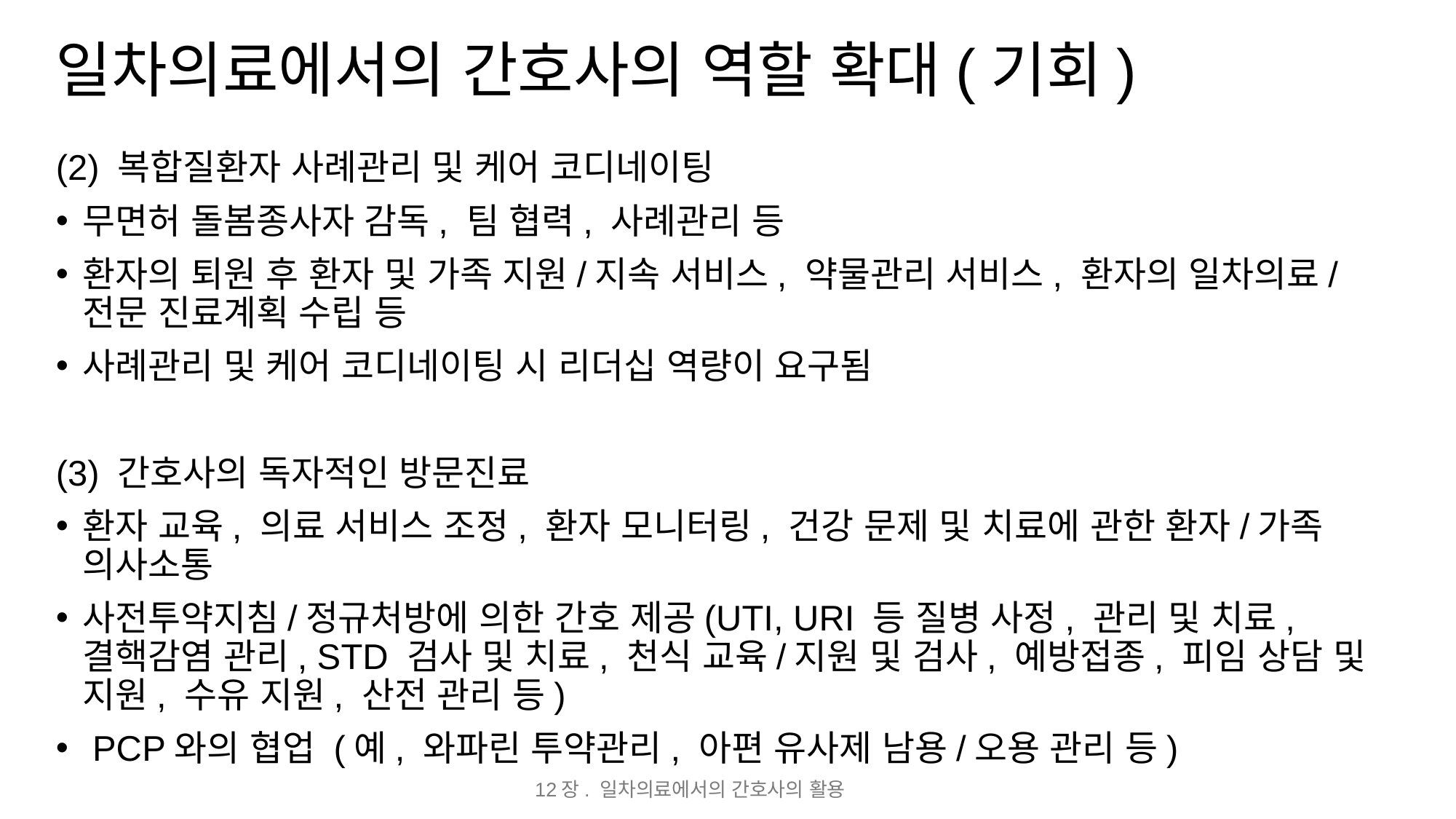

# 일차의료에서의 간호사의 역할 확대(기회)
(2) 복합질환자 사례관리 및 케어 코디네이팅
무면허 돌봄종사자 감독, 팀 협력, 사례관리 등
환자의 퇴원 후 환자 및 가족 지원/지속 서비스, 약물관리 서비스, 환자의 일차의료/전문 진료계획 수립 등
사례관리 및 케어 코디네이팅 시 리더십 역량이 요구됨

(3) 간호사의 독자적인 방문진료
환자 교육, 의료 서비스 조정, 환자 모니터링, 건강 문제 및 치료에 관한 환자/가족 의사소통
사전투약지침/정규처방에 의한 간호 제공(UTI, URI 등 질병 사정, 관리 및 치료, 결핵감염 관리, STD 검사 및 치료, 천식 교육/지원 및 검사, 예방접종, 피임 상담 및 지원, 수유 지원, 산전 관리 등)
 PCP와의 협업 (예, 와파린 투약관리, 아편 유사제 남용/오용 관리 등)

12장. 일차의료에서의 간호사의 활용